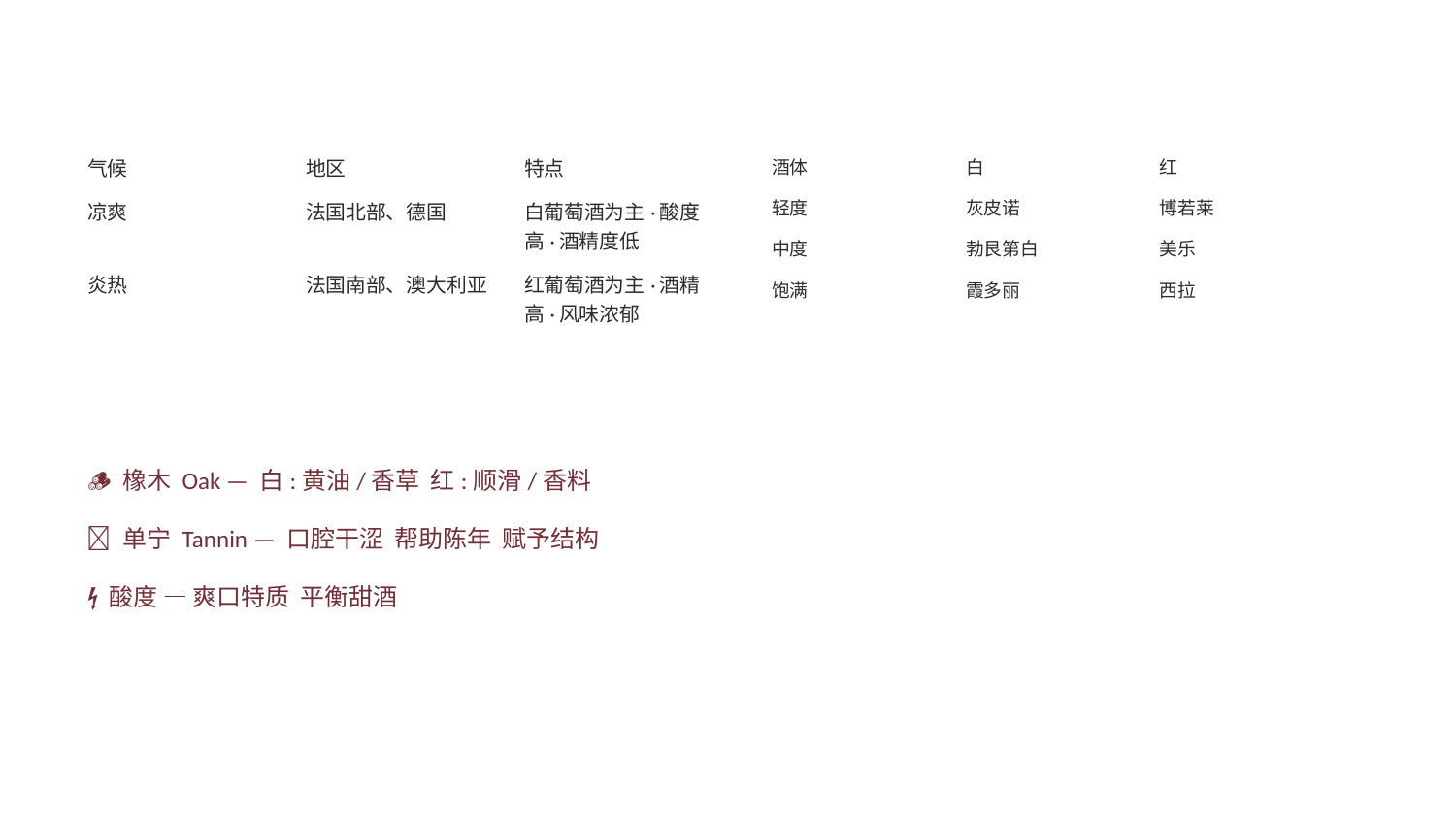

| 气候 | 地区 | 特点 |
| --- | --- | --- |
| 凉爽 | 法国北部、德国 | 白葡萄酒为主·酸度高·酒精度低 |
| 炎热 | 法国南部、澳大利亚 | 红葡萄酒为主·酒精高·风味浓郁 |
| 酒体 | 白 | 红 |
| --- | --- | --- |
| 轻度 | 灰皮诺 | 博若莱 |
| 中度 | 勃艮第白 | 美乐 |
| 饱满 | 霞多丽 | 西拉 |
🪵 橡木 Oak — 白:黄油/香草  红:顺滑/香料
🫘 单宁 Tannin — 口腔干涩  帮助陈年  赋予结构
⚡ 酸度 — 爽口特质  平衡甜酒